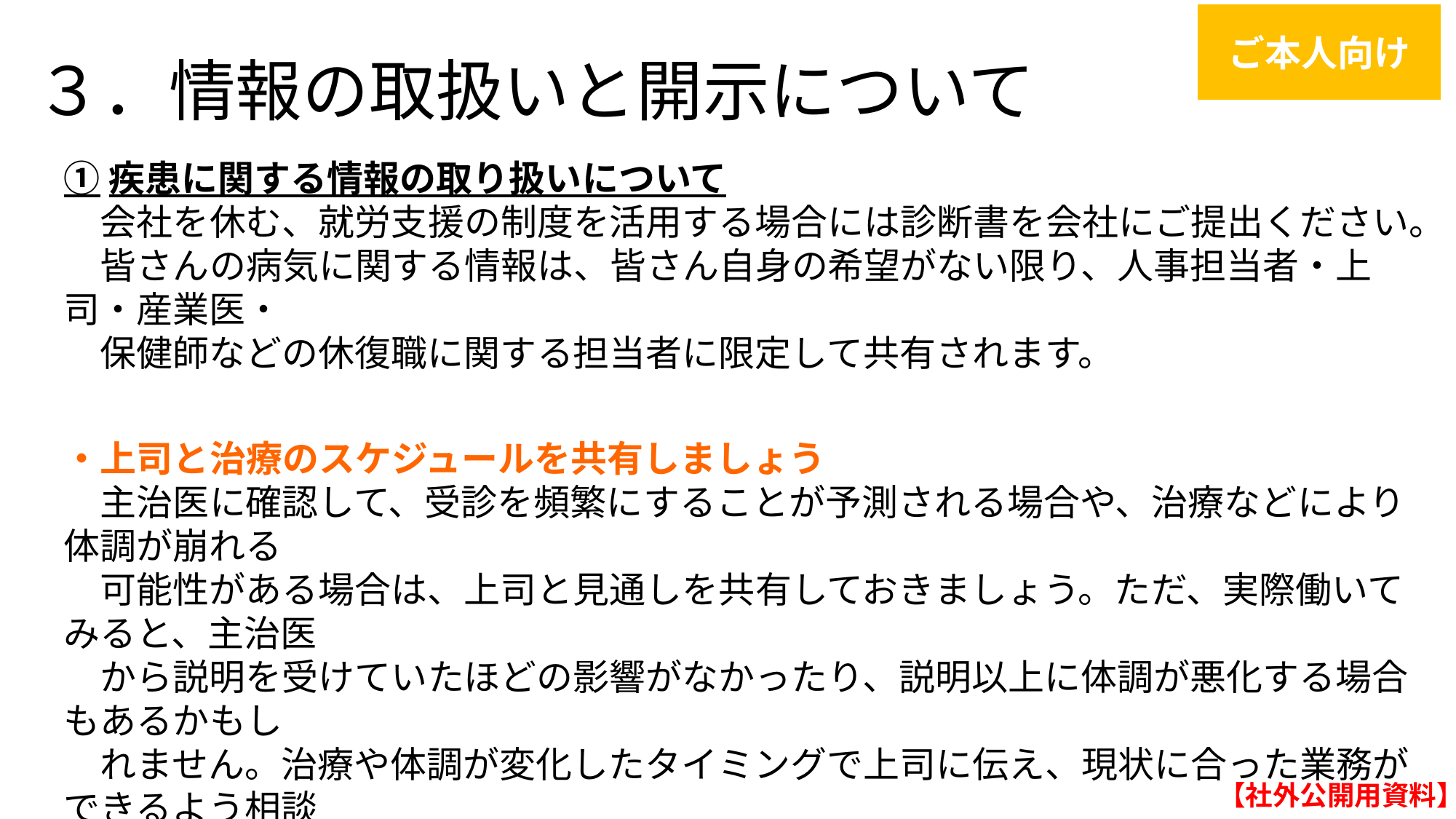

ご本人向け
３．情報の取扱いと開示について
①疾患に関する情報の取り扱いについて
　会社を休む、就労支援の制度を活用する場合には診断書を会社にご提出ください。
　皆さんの病気に関する情報は、皆さん自身の希望がない限り、人事担当者・上司・産業医・
　保健師などの休復職に関する担当者に限定して共有されます。

・上司と治療のスケジュールを共有しましょう
　主治医に確認して、受診を頻繁にすることが予測される場合や、治療などにより体調が崩れる
　可能性がある場合は、上司と見通しを共有しておきましょう。ただ、実際働いてみると、主治医
　から説明を受けていたほどの影響がなかったり、説明以上に体調が悪化する場合もあるかもし
　れません。治療や体調が変化したタイミングで上司に伝え、現状に合った業務ができるよう相談
　しましょう。
【社外公開用資料】